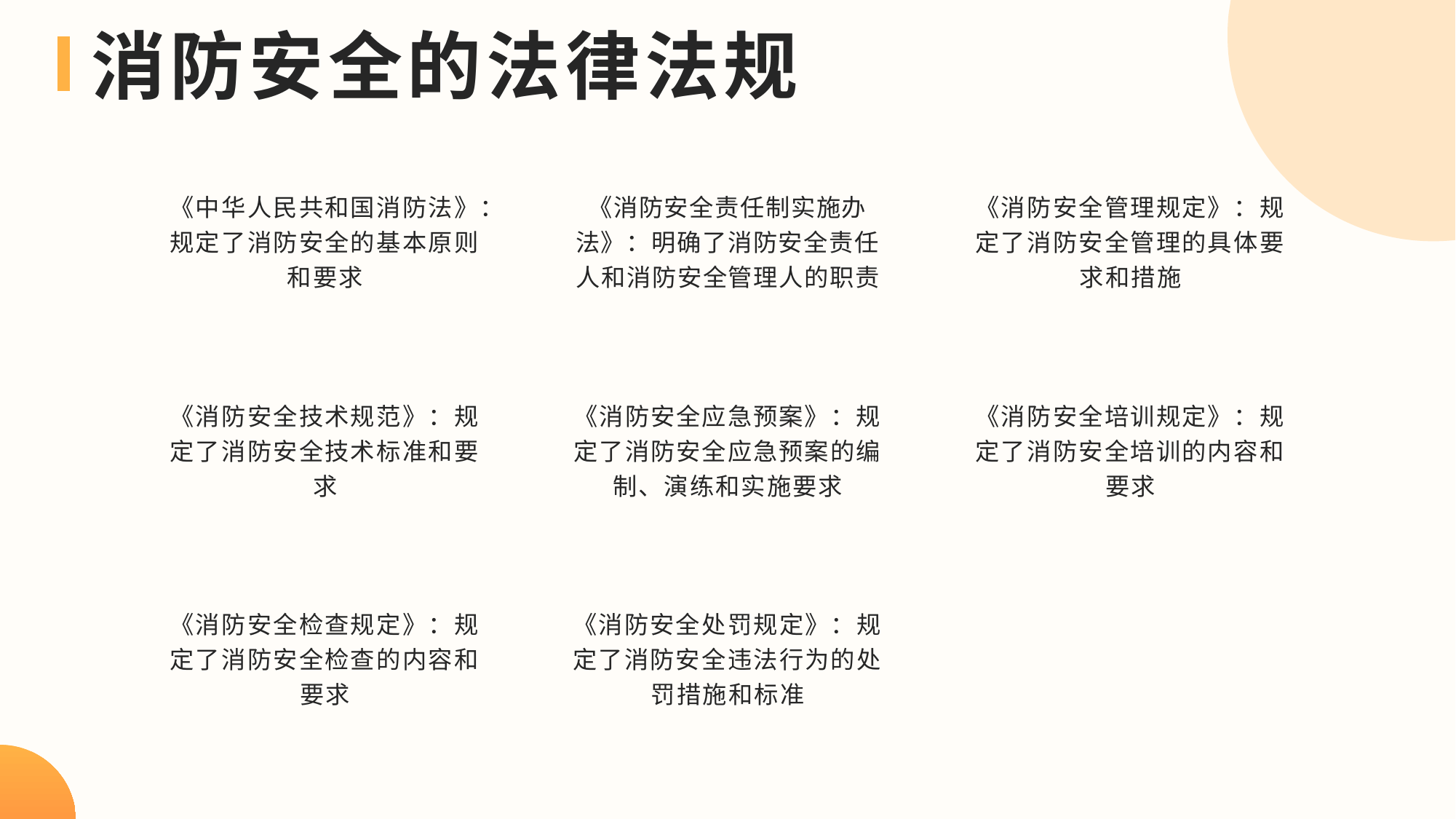

消防安全的法律法规
《中华人民共和国消防法》：规定了消防安全的基本原则和要求
《消防安全责任制实施办法》：明确了消防安全责任人和消防安全管理人的职责
《消防安全管理规定》：规定了消防安全管理的具体要求和措施
《消防安全技术规范》：规定了消防安全技术标准和要求
《消防安全应急预案》：规定了消防安全应急预案的编制、演练和实施要求
《消防安全培训规定》：规定了消防安全培训的内容和要求
《消防安全检查规定》：规定了消防安全检查的内容和要求
《消防安全处罚规定》：规定了消防安全违法行为的处罚措施和标准